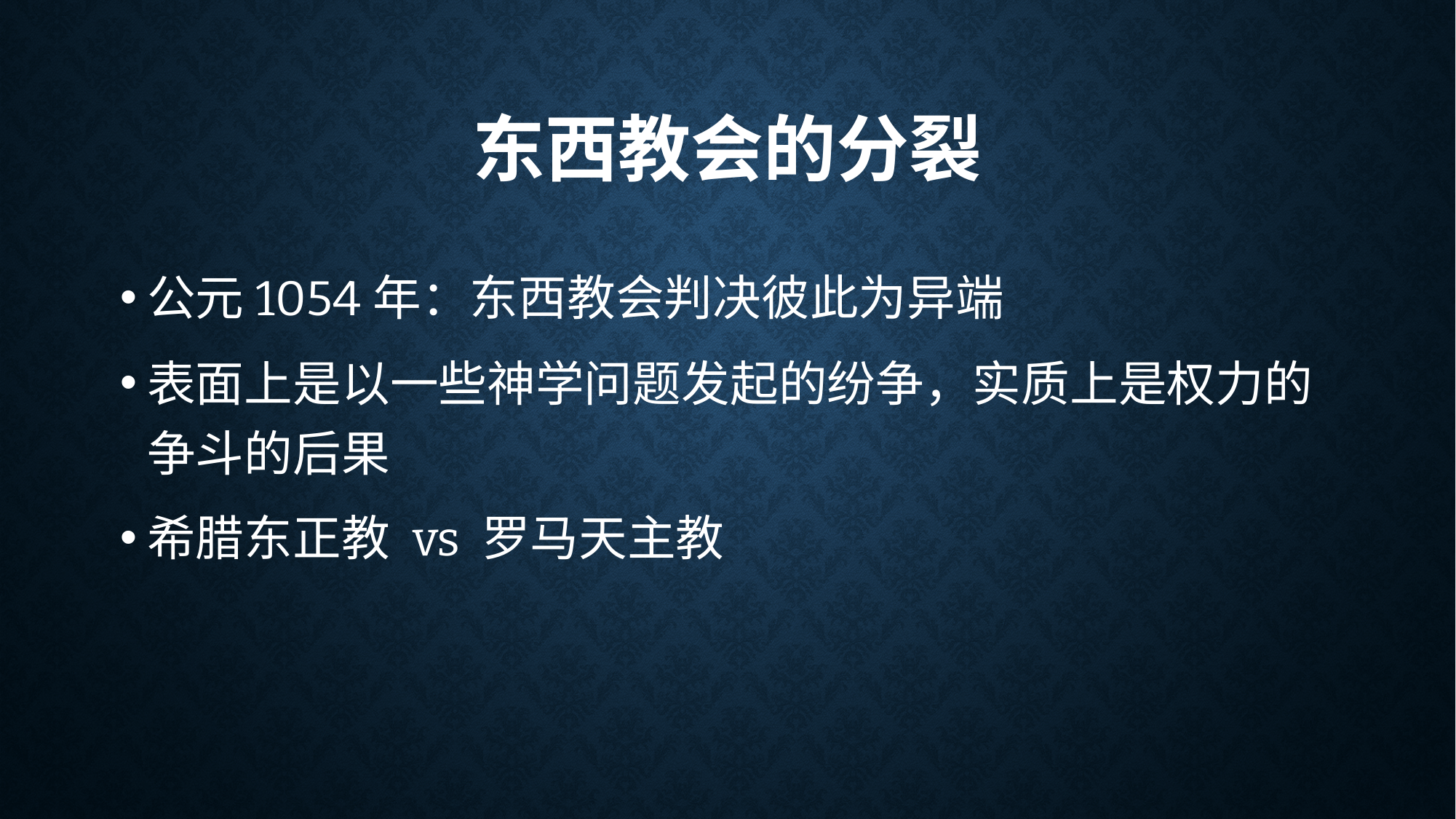

# 东西教会的分裂
公元1054年：东西教会判决彼此为异端
表面上是以一些神学问题发起的纷争，实质上是权力的争斗的后果
希腊东正教 vs 罗马天主教